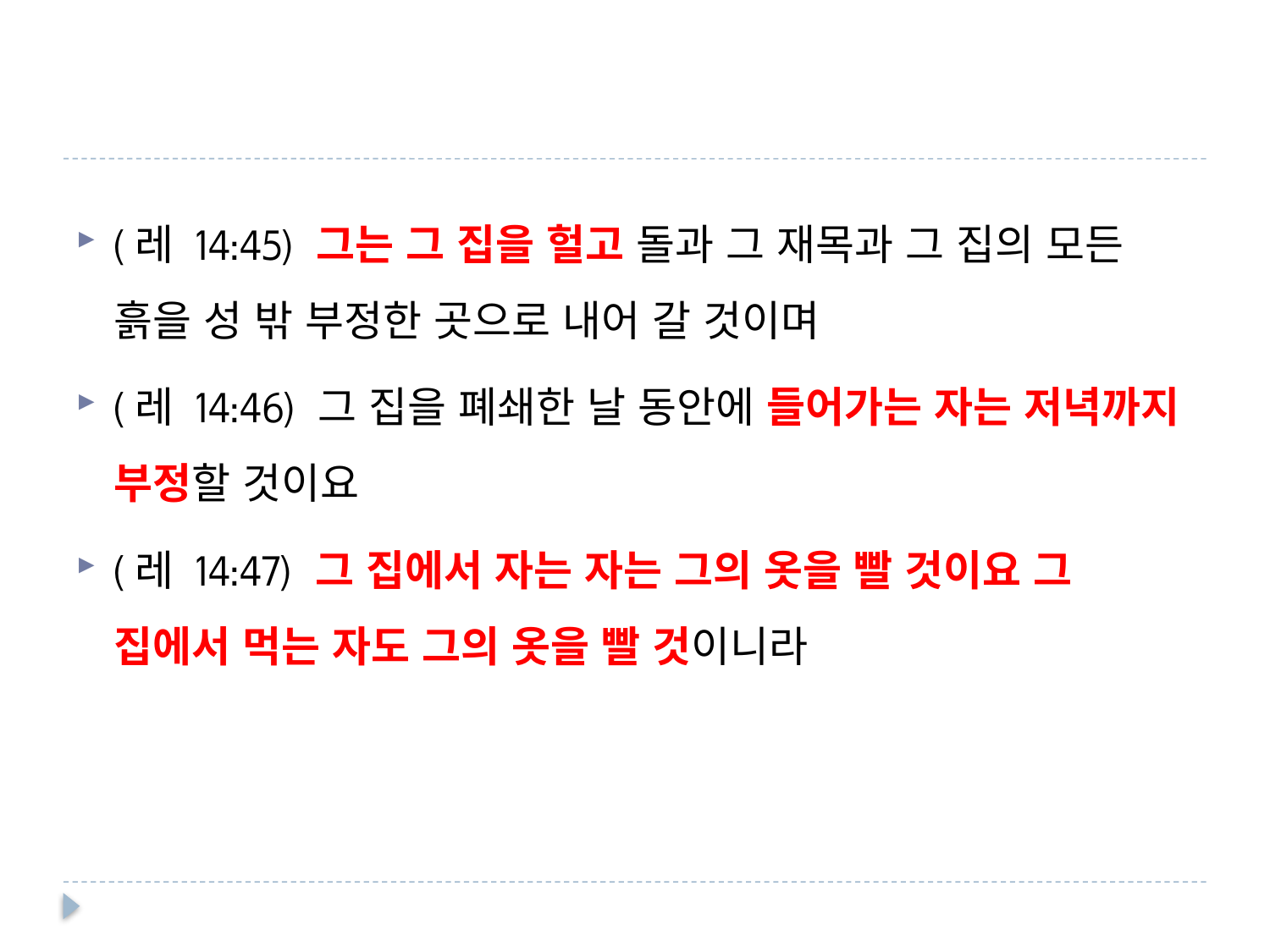

#
(레 14:45) 그는 그 집을 헐고 돌과 그 재목과 그 집의 모든 흙을 성 밖 부정한 곳으로 내어 갈 것이며
(레 14:46) 그 집을 폐쇄한 날 동안에 들어가는 자는 저녁까지 부정할 것이요
(레 14:47) 그 집에서 자는 자는 그의 옷을 빨 것이요 그 집에서 먹는 자도 그의 옷을 빨 것이니라